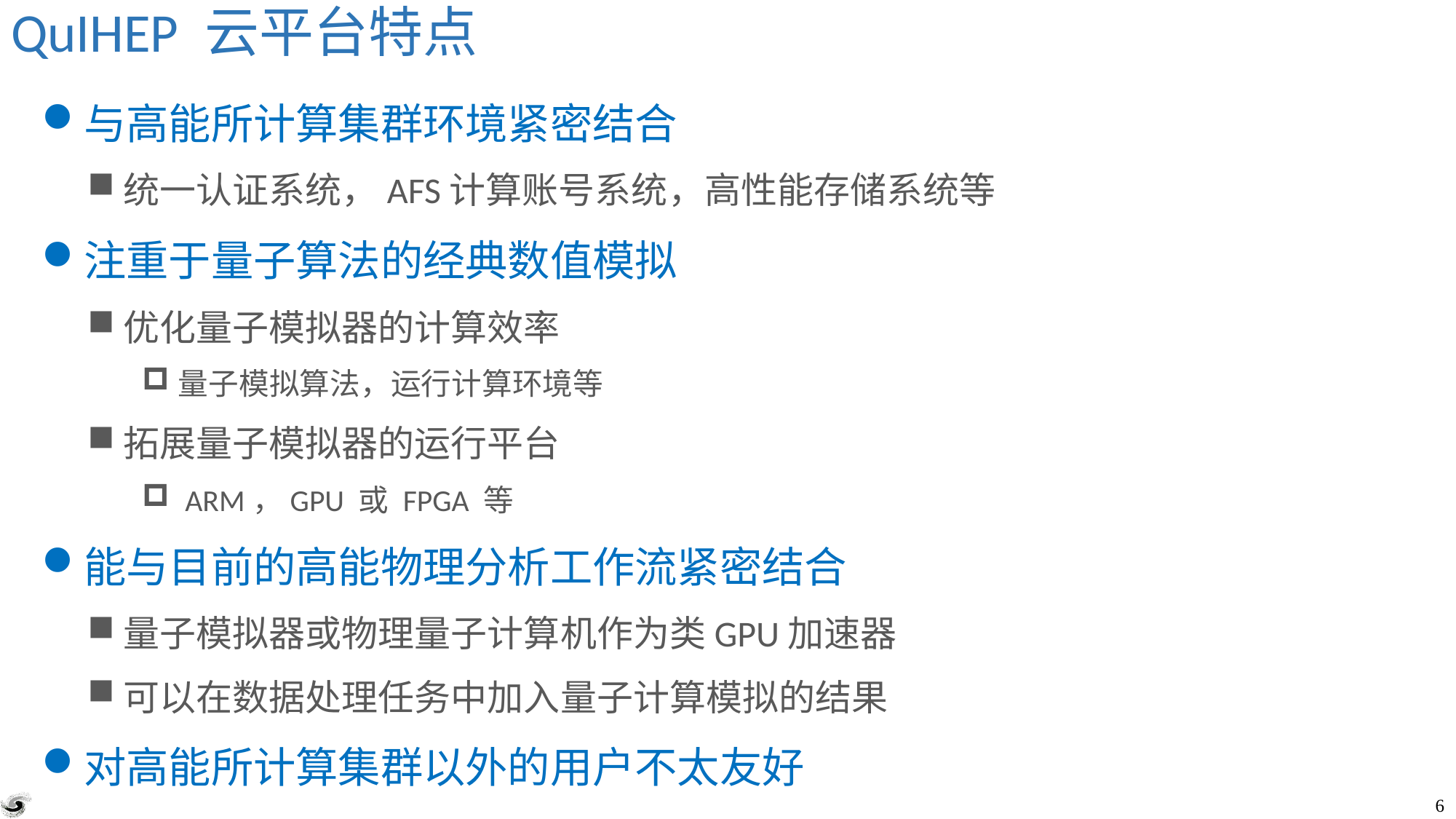

# QuIHEP 云平台特点
与高能所计算集群环境紧密结合
统一认证系统，AFS计算账号系统，高性能存储系统等
注重于量子算法的经典数值模拟
优化量子模拟器的计算效率
量子模拟算法，运行计算环境等
拓展量子模拟器的运行平台
 ARM，GPU 或 FPGA 等
能与目前的高能物理分析工作流紧密结合
量子模拟器或物理量子计算机作为类GPU加速器
可以在数据处理任务中加入量子计算模拟的结果
对高能所计算集群以外的用户不太友好
6